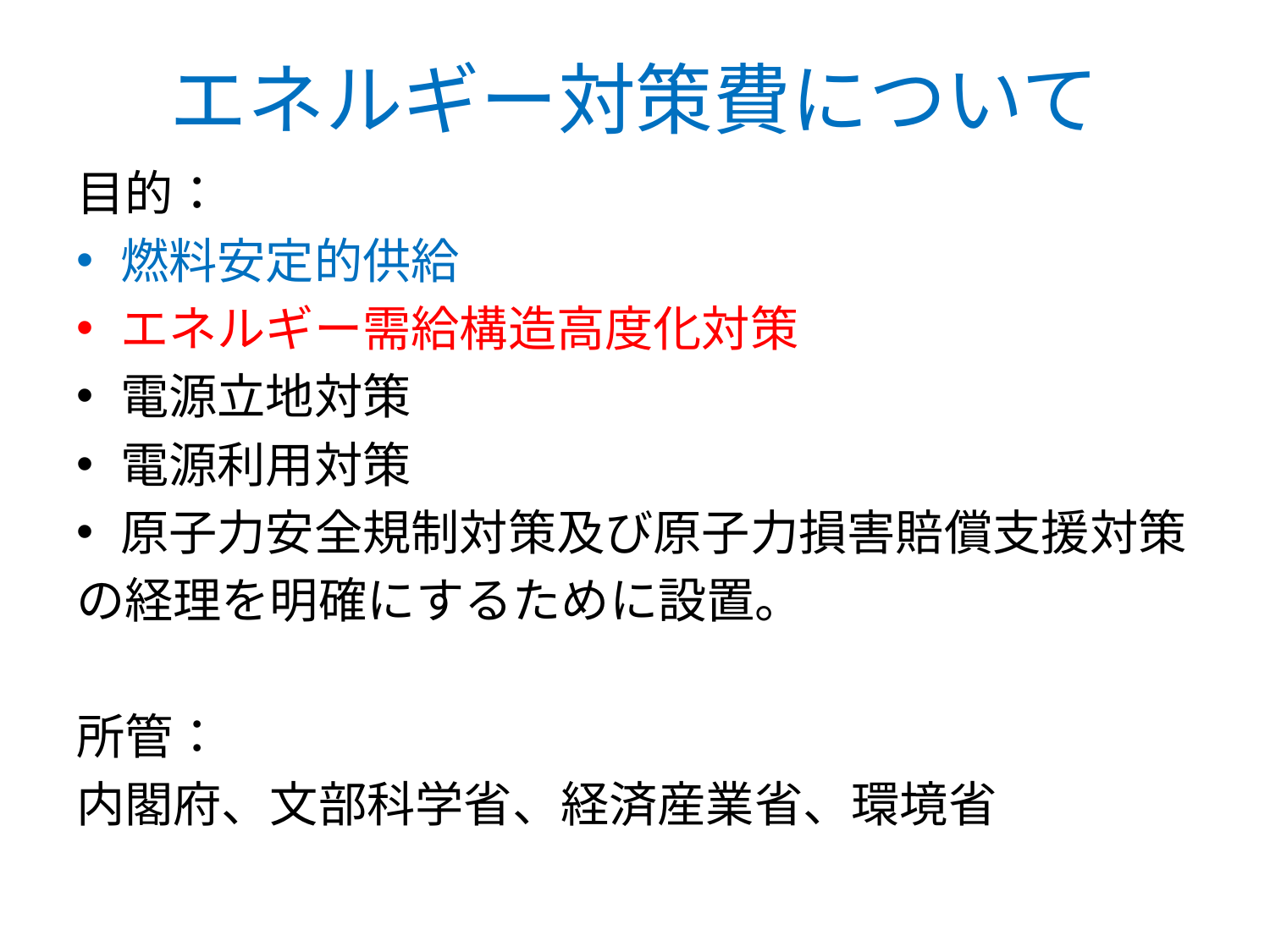

# エネルギー対策費について
目的：
燃料安定的供給
エネルギー需給構造高度化対策
電源立地対策
電源利用対策
原子力安全規制対策及び原子力損害賠償支援対策
の経理を明確にするために設置。

所管：
内閣府、文部科学省、経済産業省、環境省